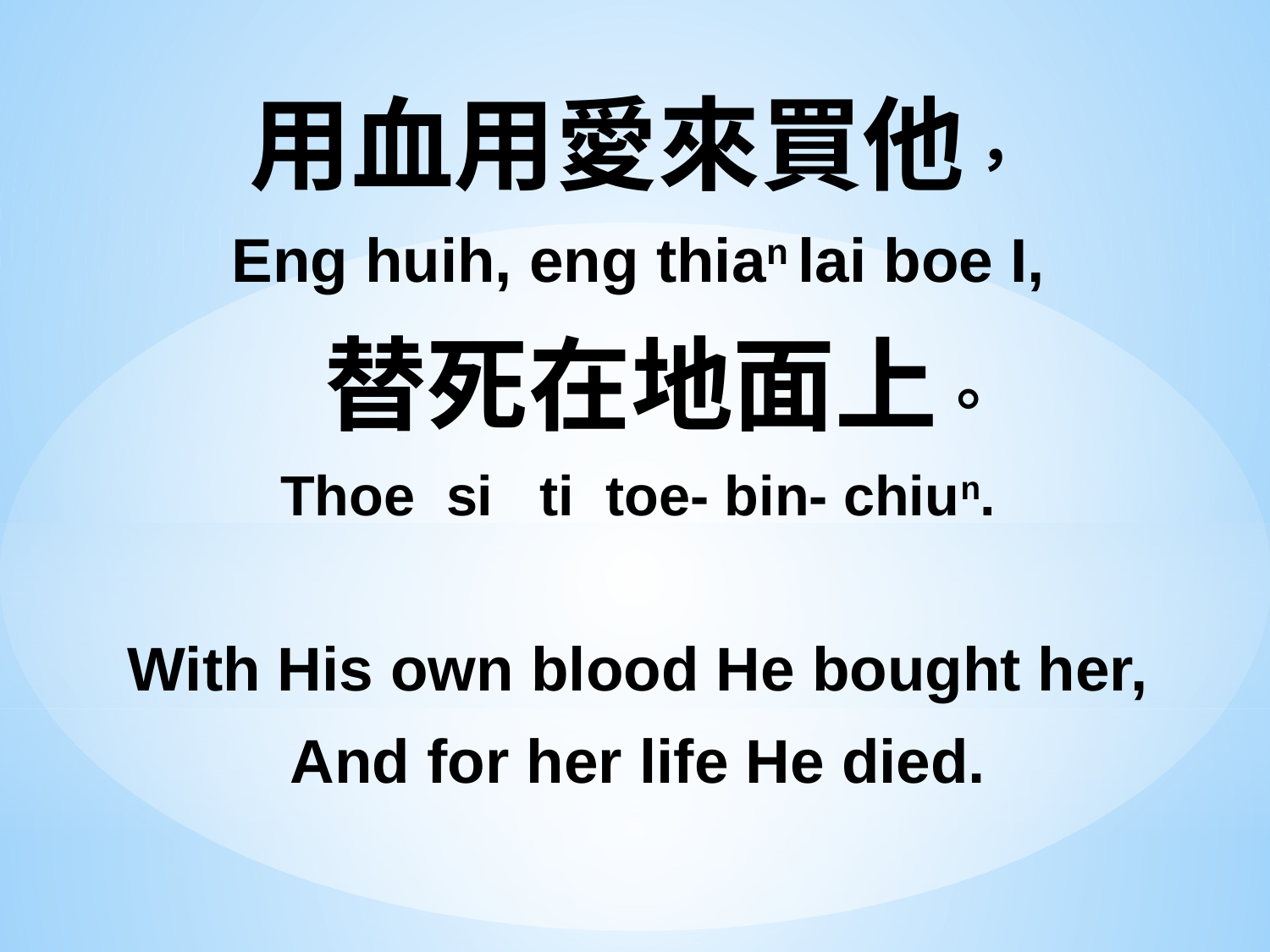

用血用愛來買他，
Eng huih, eng thian lai boe I,
 替死在地面上。
Thoe  si   ti  toe- bin- chiun.

With His own blood He bought her,
And for her life He died.